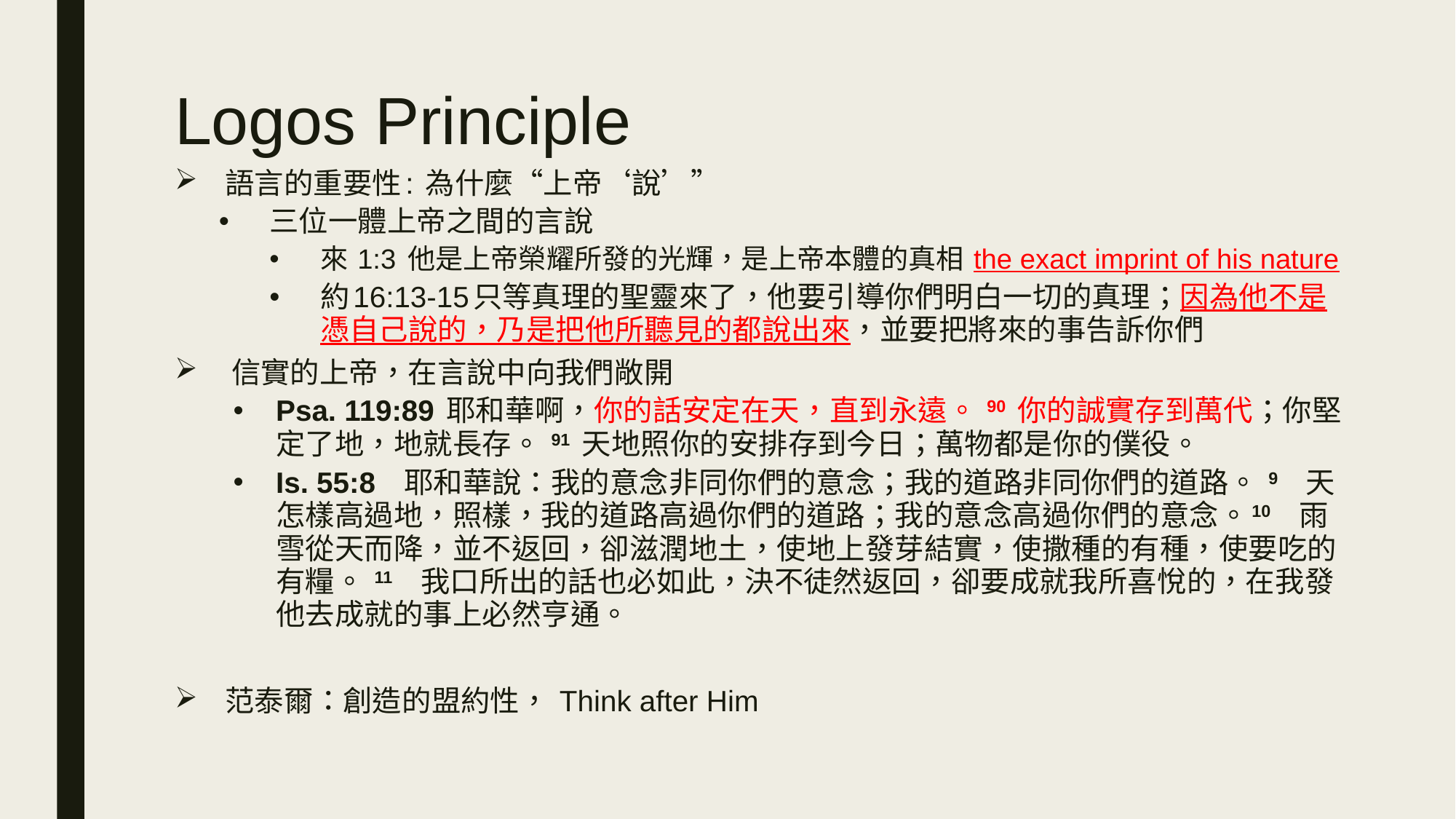

# Logos Principle
語言的重要性: 為什麼“上帝‘說’”
三位一體上帝之間的言說
來 1:3 他是上帝榮耀所發的光輝，是上帝本體的真相 the exact imprint of his nature
約16:13-15只等真理的聖靈來了，他要引導你們明白一切的真理；因為他不是憑自己說的，乃是把他所聽見的都說出來，並要把將來的事告訴你們
信實的上帝，在言說中向我們敞開
Psa. 119:89 耶和華啊，你的話安定在天，直到永遠。 90 你的誠實存到萬代；你堅定了地，地就長存。 91 天地照你的安排存到今日；萬物都是你的僕役。
Is. 55:8   耶和華說：我的意念非同你們的意念；我的道路非同你們的道路。 9   天怎樣高過地，照樣，我的道路高過你們的道路；我的意念高過你們的意念。10   雨雪從天而降，並不返回，卻滋潤地土，使地上發芽結實，使撒種的有種，使要吃的有糧。 11   我口所出的話也必如此，決不徒然返回，卻要成就我所喜悅的，在我發他去成就的事上必然亨通。

范泰爾：創造的盟約性， Think after Him